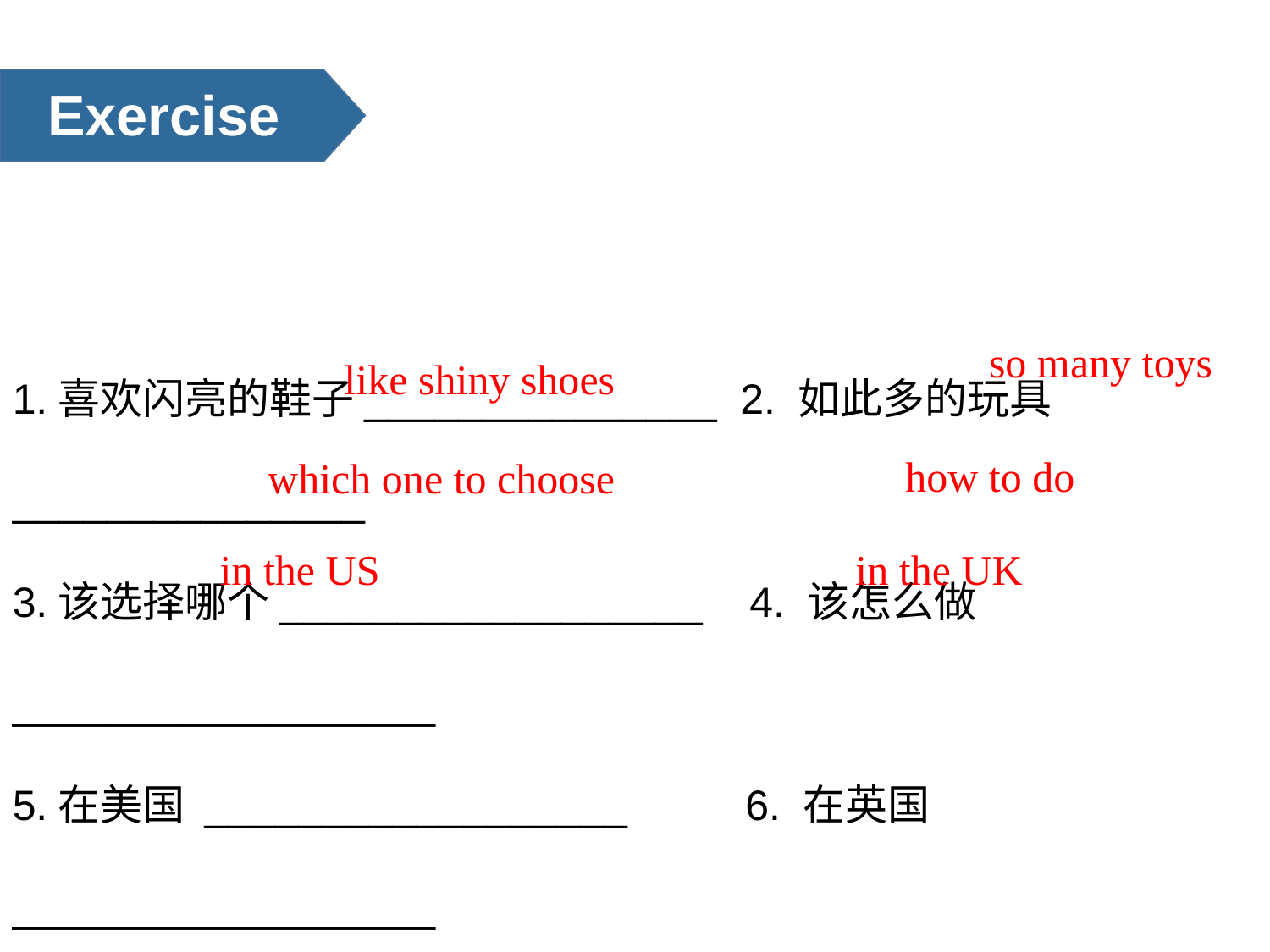

Exercise
1.喜欢闪亮的鞋子_______________  2. 如此多的玩具_______________
3.该选择哪个__________________    4. 该怎么做__________________
5.在美国 __________________          6. 在英国__________________
so many toys
like shiny shoes
how to do
which one to choose
in the US
in the UK